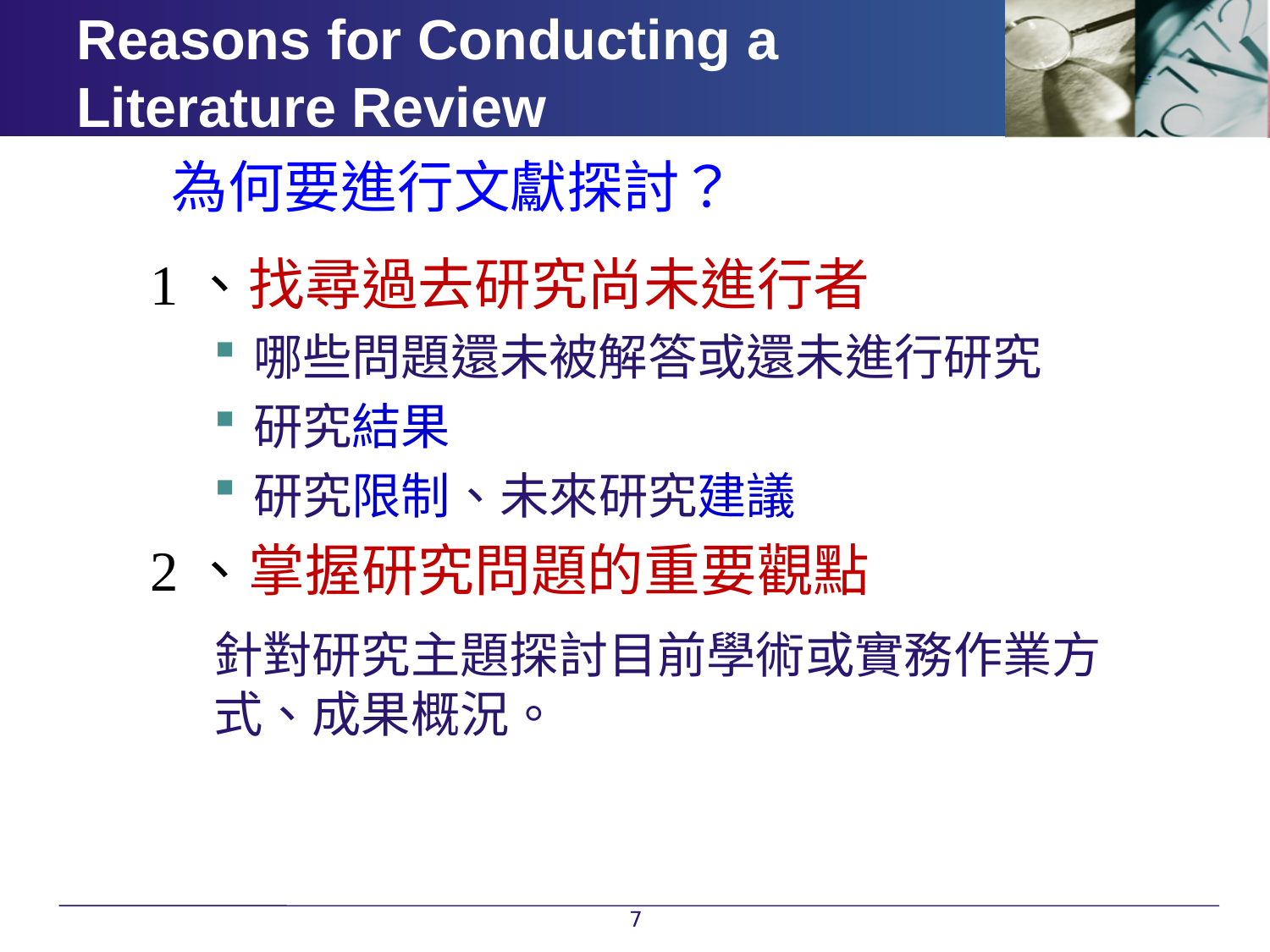

# Reasons for Conducting a Literature Review
為何要進行文獻探討？
1、找尋過去研究尚未進行者
哪些問題還未被解答或還未進行研究
研究結果
研究限制、未來研究建議
2、掌握研究問題的重要觀點
針對研究主題探討目前學術或實務作業方式、成果概況。

7